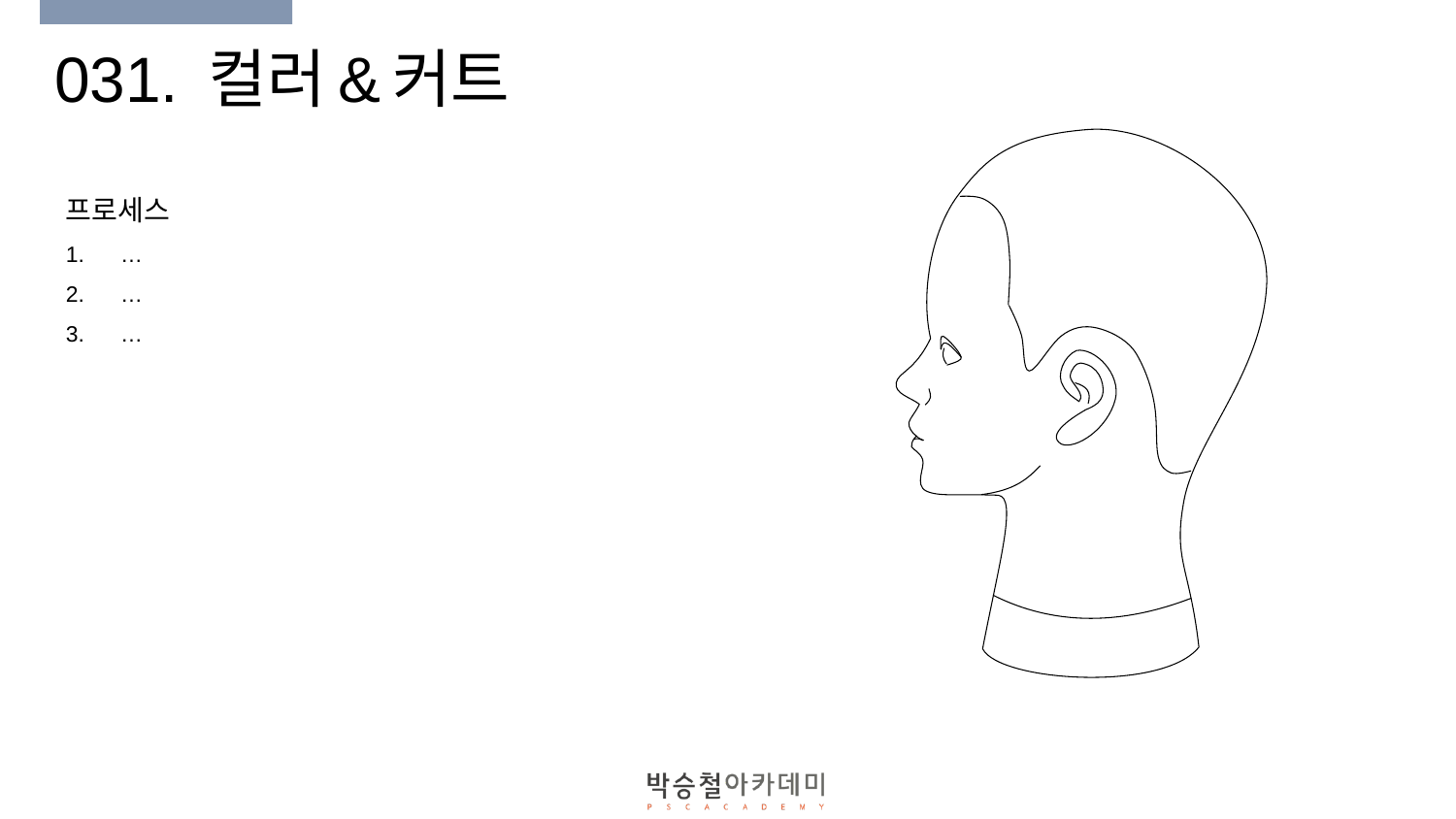

# 031. 컬러&커트

프로세스
…
…
…